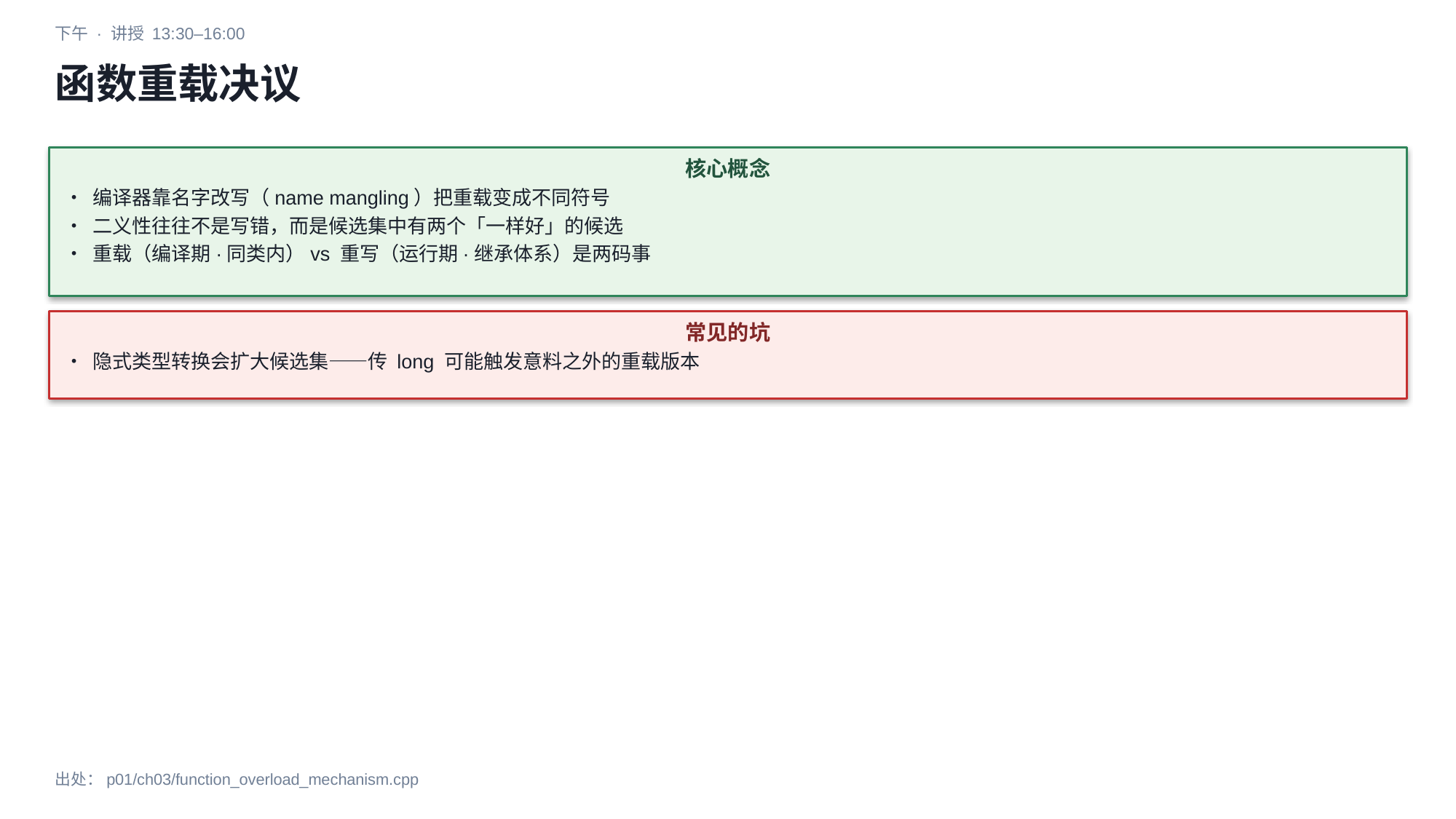

下午 · 讲授 13:30–16:00
函数重载决议
核心概念
• 编译器靠名字改写（name mangling）把重载变成不同符号
• 二义性往往不是写错，而是候选集中有两个「一样好」的候选
• 重载（编译期·同类内）vs 重写（运行期·继承体系）是两码事
常见的坑
• 隐式类型转换会扩大候选集——传 long 可能触发意料之外的重载版本
出处：p01/ch03/function_overload_mechanism.cpp